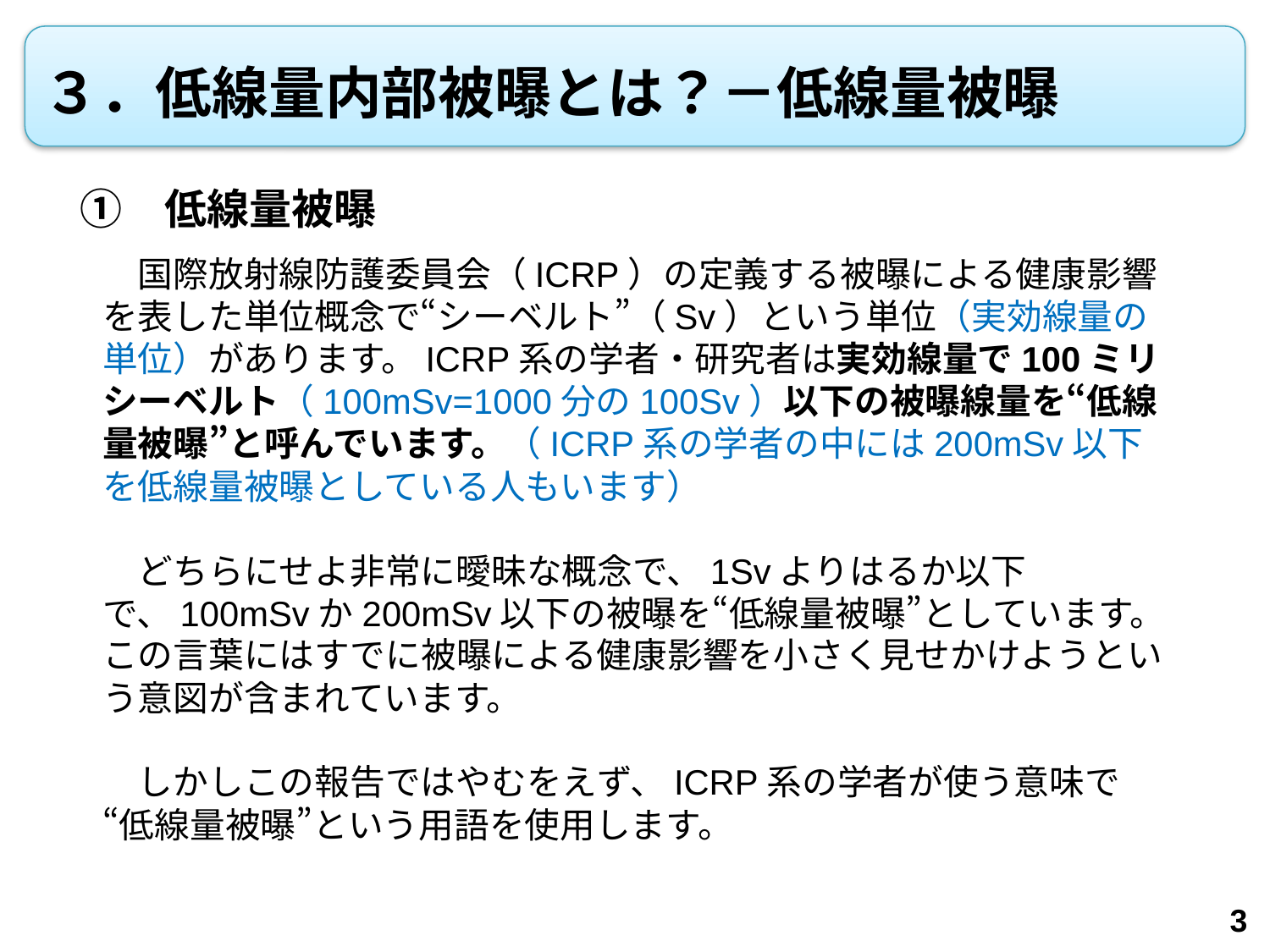

３．低線量内部被曝とは？－低線量被曝

　①　低線量被曝
　国際放射線防護委員会（ICRP）の定義する被曝による健康影響を表した単位概念で“シーベルト”（Sv）という単位（実効線量の単位）があります。ICRP系の学者・研究者は実効線量で100ミリシーベルト（100mSv=1000分の100Sv）以下の被曝線量を“低線量被曝”と呼んでいます。（ICRP系の学者の中には200mSv以下を低線量被曝としている人もいます）

　どちらにせよ非常に曖昧な概念で、1Svよりはるか以下で、100mSvか200mSv以下の被曝を“低線量被曝”としています。この言葉にはすでに被曝による健康影響を小さく見せかけようという意図が含まれています。

　しかしこの報告ではやむをえず、ICRP系の学者が使う意味で“低線量被曝”という用語を使用します。
3